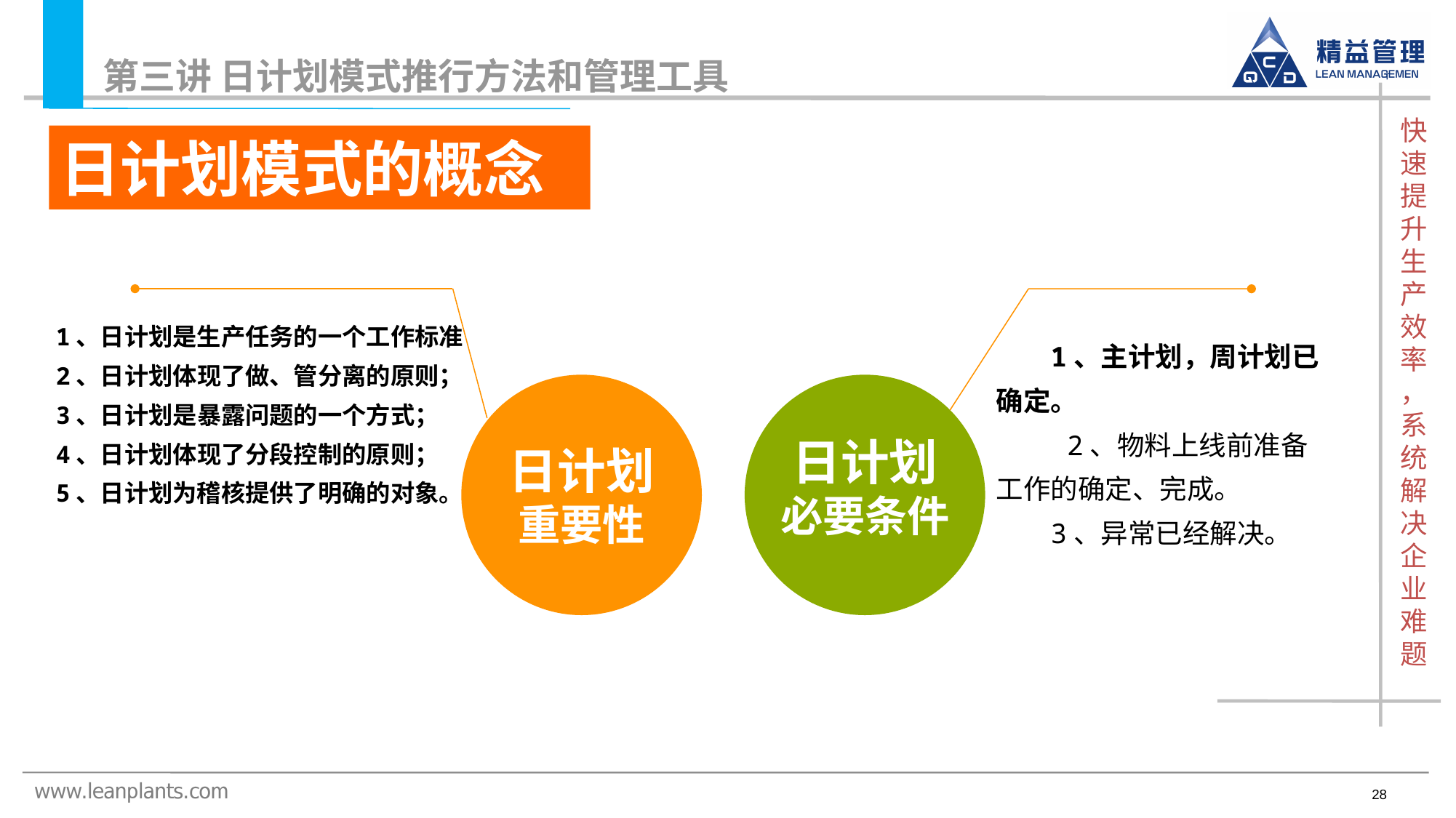

第三讲 日计划模式推行方法和管理工具

日计划模式的概念

1、日计划是生产任务的一个工作标准
2、日计划体现了做、管分离的原则；
3、日计划是暴露问题的一个方式；
4、日计划体现了分段控制的原则；
5、日计划为稽核提供了明确的对象。
1、主计划，周计划已确定。
 2、物料上线前准备工作的确定、完成。
3、异常已经解决。

日计划
必要条件
日计划
重要性